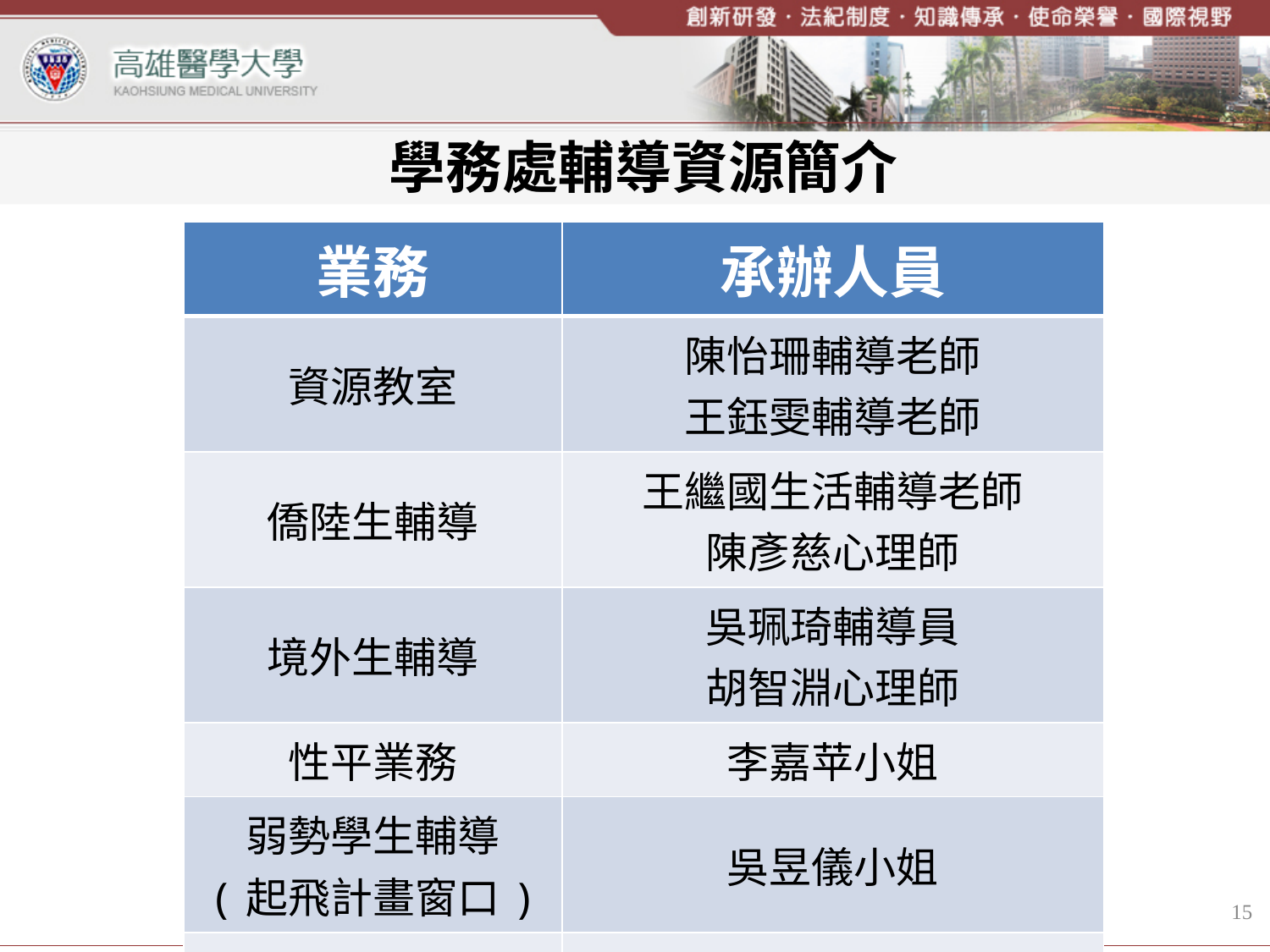

# 學務處輔導資源簡介
| 業務 | 承辦人員 |
| --- | --- |
| 資源教室 | 陳怡珊輔導老師 王鈺雯輔導老師 |
| 僑陸生輔導 | 王繼國生活輔導老師 陳彥慈心理師 |
| 境外生輔導 | 吳珮琦輔導員 胡智淵心理師 |
| 性平業務 | 李嘉苹小姐 |
| 弱勢學生輔導 (起飛計畫窗口) | 吳昱儀小姐 |
| 書院業務 | 陳熠醺小姐 黃凡瑜小姐 |
15